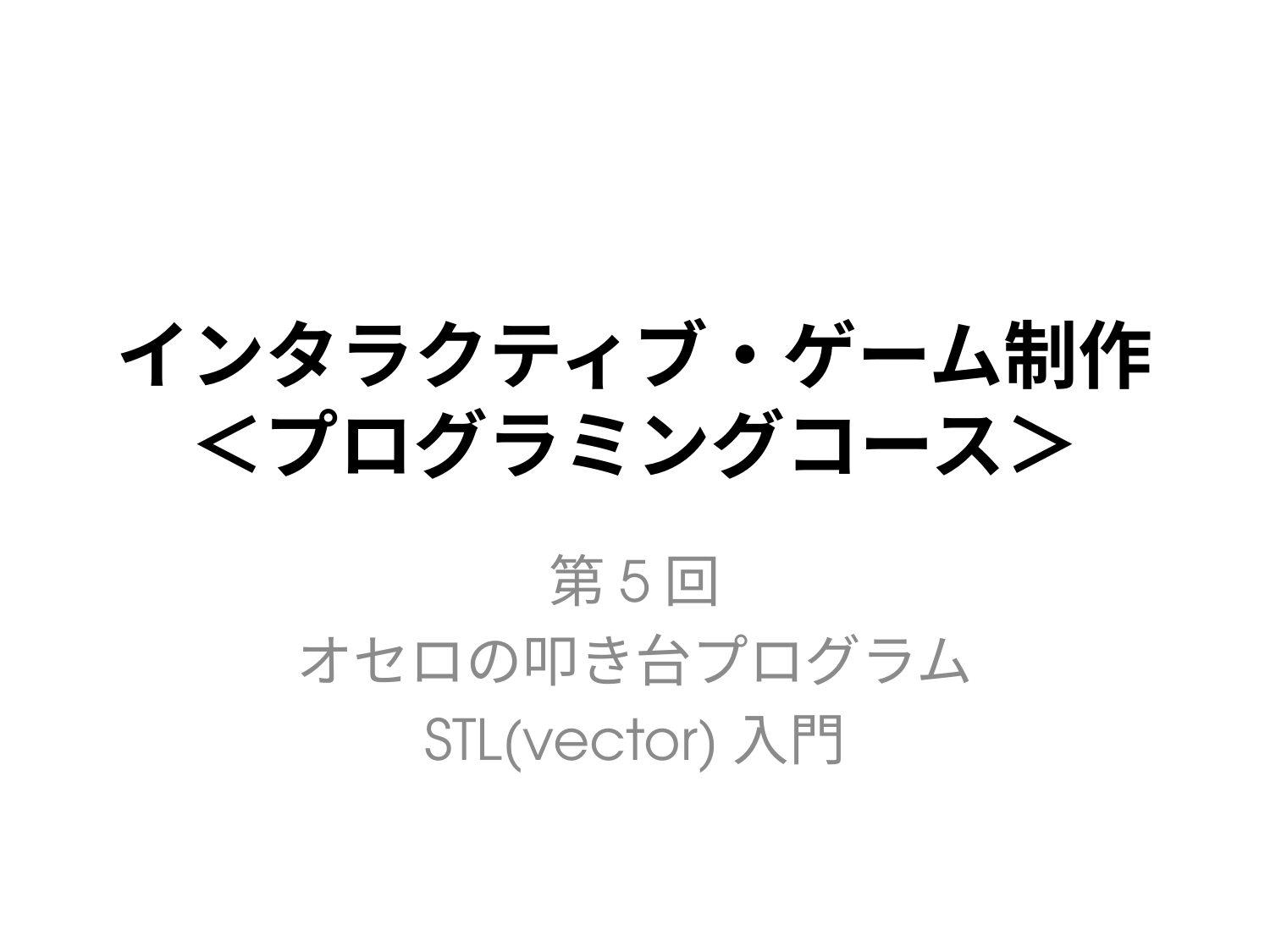

# インタラクティブ・ゲーム制作 ＜プログラミングコース＞
第5回
オセロの叩き台プログラム
STL(vector)入門